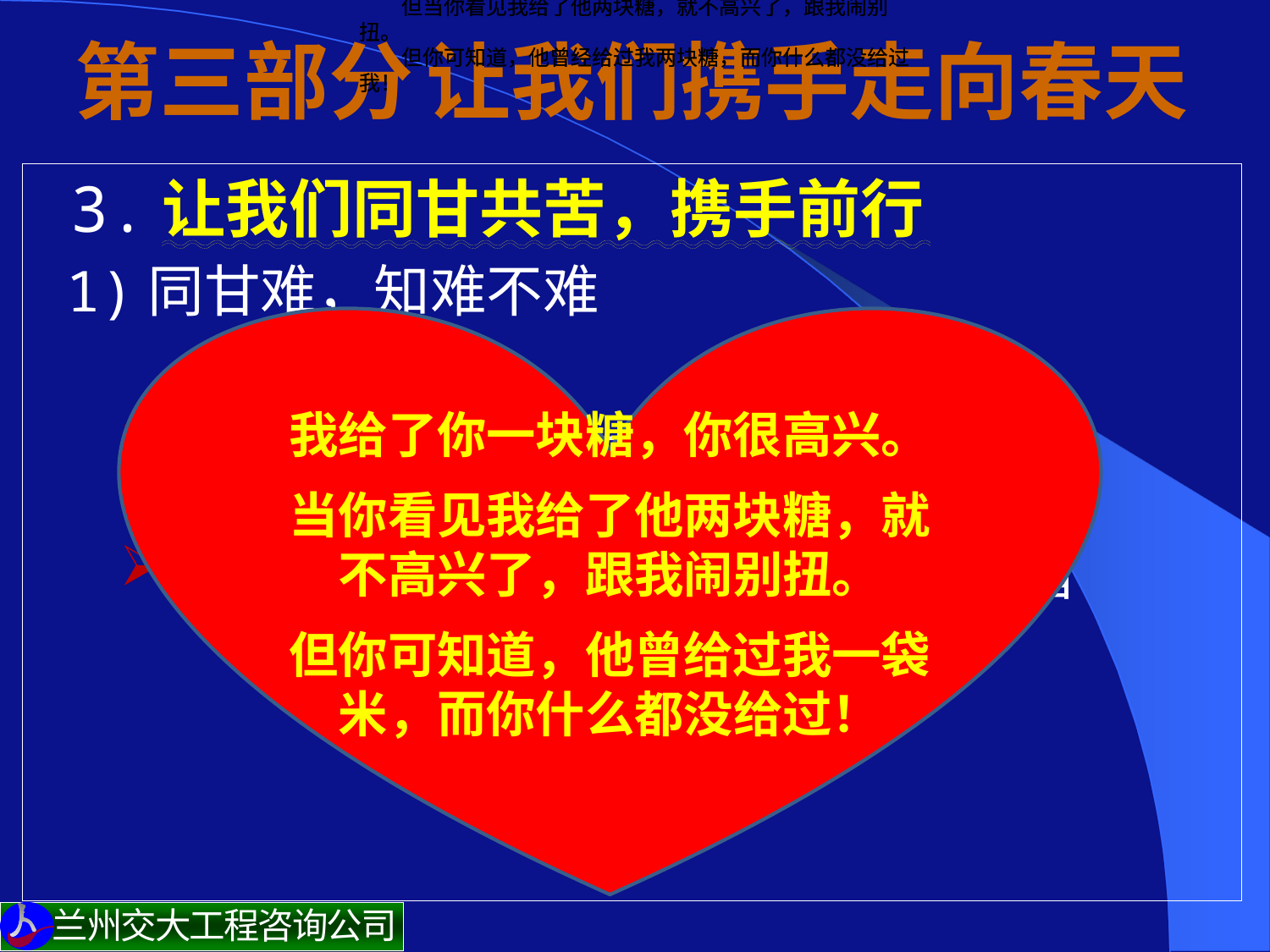

我给了你一块糖，你很高兴。
但当你看见我给了他两块糖，就不高兴了，跟我闹别扭。
但你可知道，他曾经给过我两块糖，而你什么都没给过我！
我给了你一块糖，你很高兴。
但当你看见我给了他两块糖，就不高兴了，跟我闹别扭。
但你可知道，他曾经给过我两块糖，而你什么都没给过我！
# 第三部分 让我们携手走向春天
 3.让我们同甘共苦，携手前行
 1)同甘难，知难不难
共苦易：人性中的善和英雄主义情结
同甘难：人性中的恶和利己主义情绪
我给了你一块糖，你很高兴。
当你看见我给了他两块糖，就不高兴了，跟我闹别扭。
但你可知道，他曾给过我一袋米，而你什么都没给过！